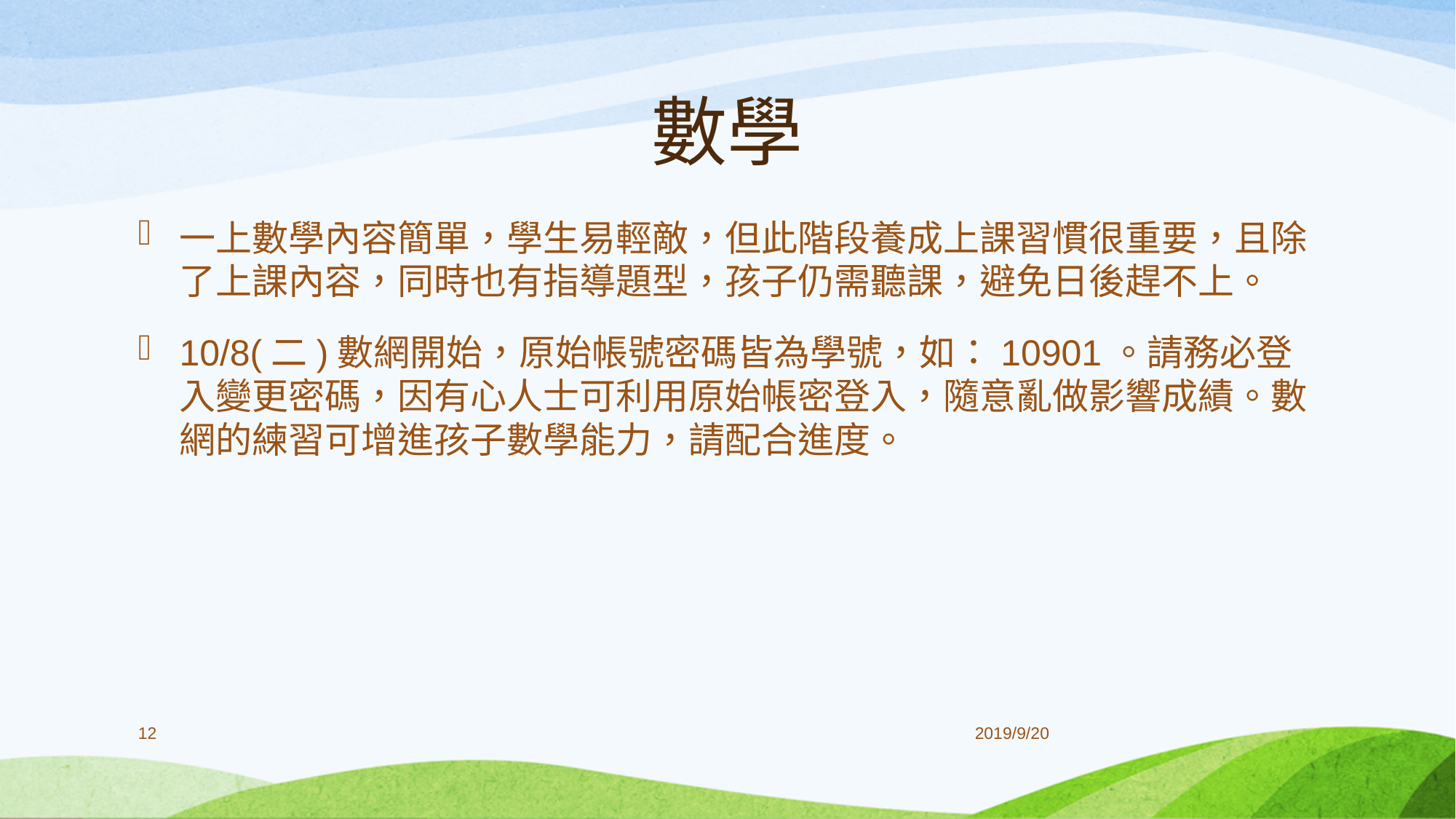

# 數學
一上數學內容簡單，學生易輕敵，但此階段養成上課習慣很重要，且除了上課內容，同時也有指導題型，孩子仍需聽課，避免日後趕不上。
10/8(二)數網開始，原始帳號密碼皆為學號，如：10901。請務必登入變更密碼，因有心人士可利用原始帳密登入，隨意亂做影響成績。數網的練習可增進孩子數學能力，請配合進度。
12
2019/9/20